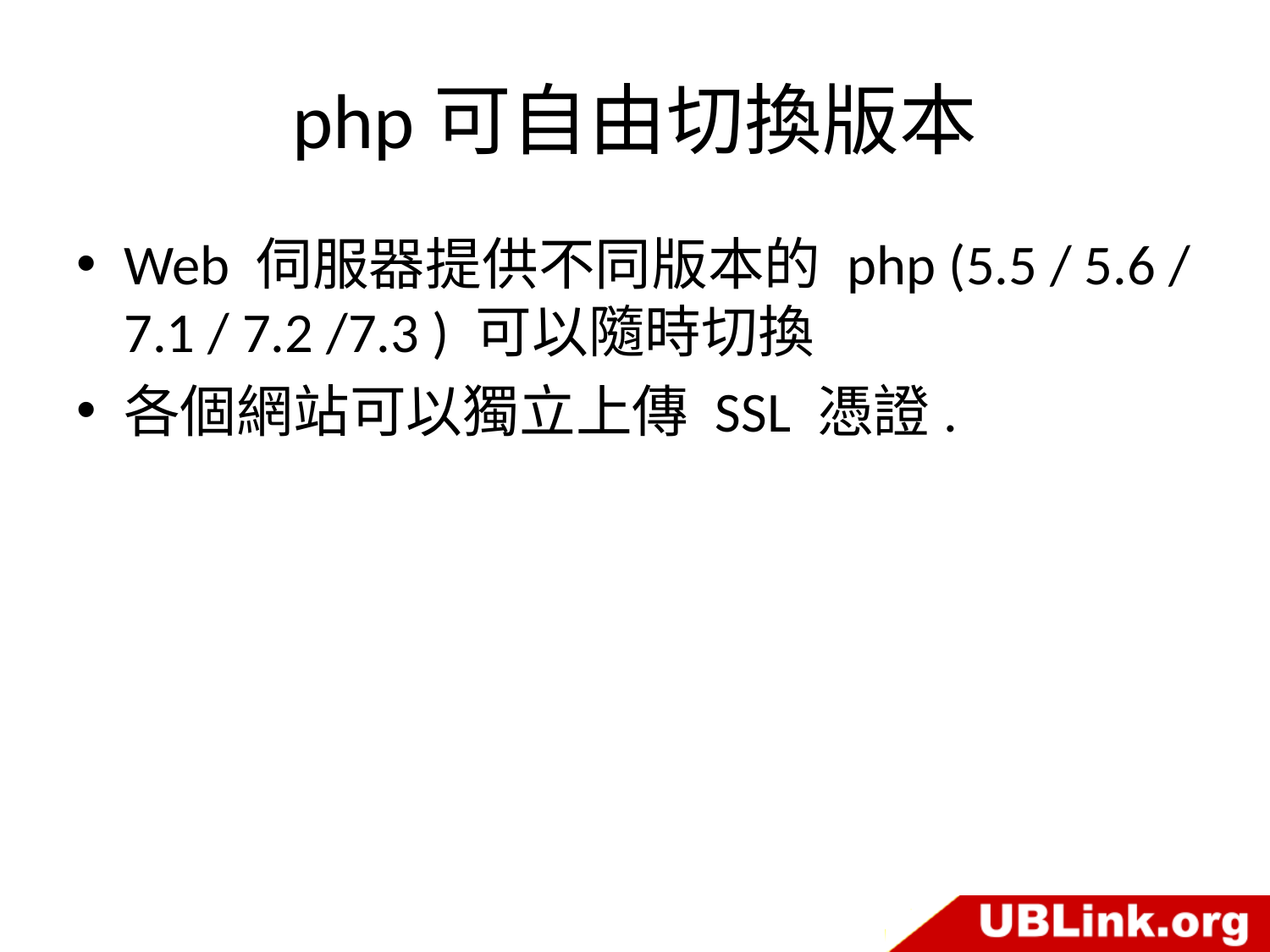

# php可自由切換版本
Web 伺服器提供不同版本的 php (5.5 / 5.6 / 7.1 / 7.2 /7.3 ) 可以隨時切換
各個網站可以獨立上傳 SSL 憑證.